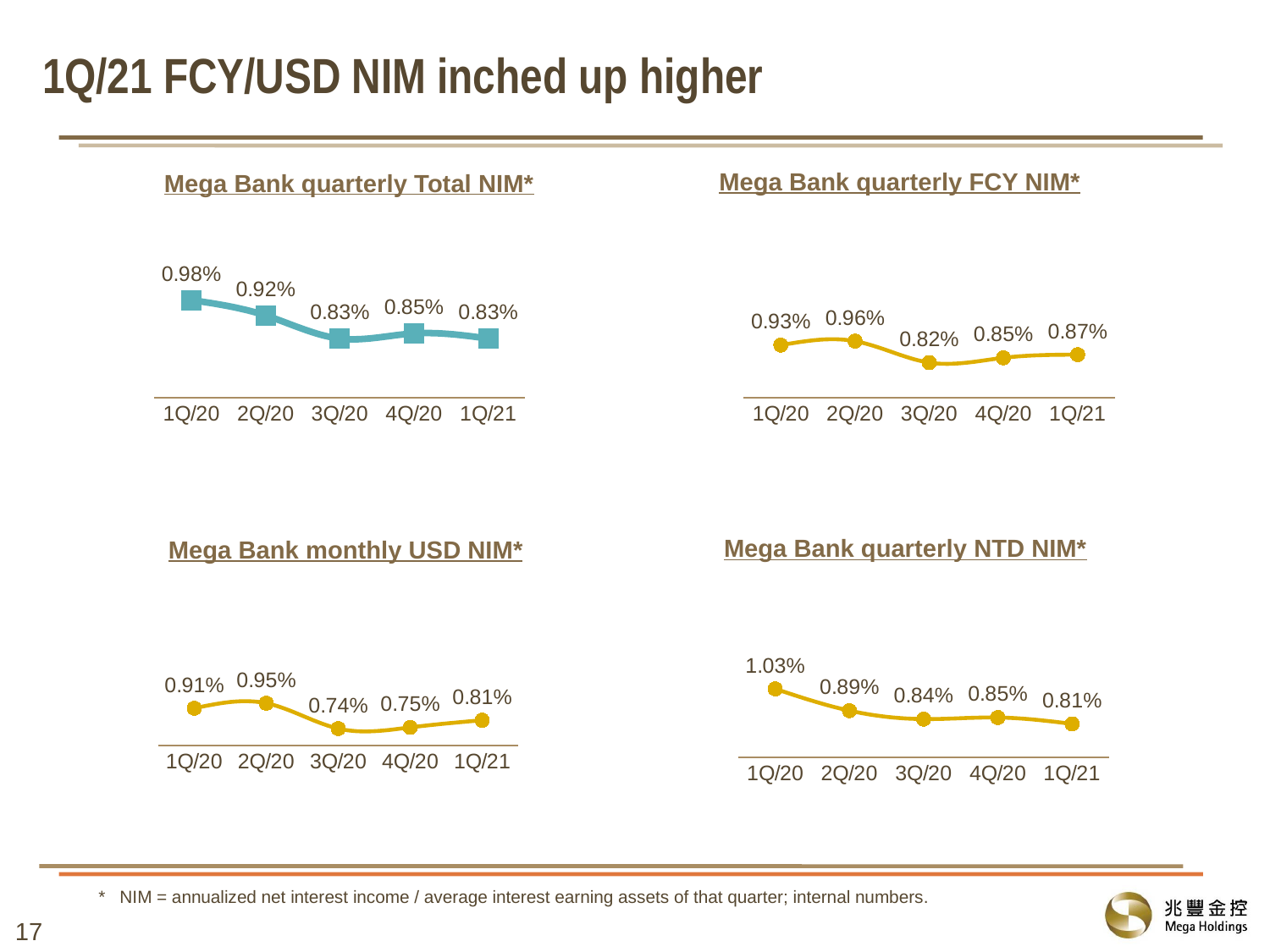

1Q/21 FCY/USD NIM inched up higher
Mega Bank quarterly FCY NIM*
Mega Bank quarterly Total NIM*

### Chart

| Category | Mega Bank Interest Spread | 中部 |
|---|---|---|
| 1Q/20 | 0.0098 | None |
| 2Q/20 | 0.0092 | None |
| 3Q/20 | 0.0083 | None |
| 4Q/20 | 0.0085 | None |
| 1Q/21 | 0.0083 | None |

### Chart

| Category | Mega Bank Interest Spread | 中部 |
|---|---|---|
| 1Q/20 | 0.0093 | None |
| 2Q/20 | 0.00955 | None |
| 3Q/20 | 0.0082 | None |
| 4Q/20 | 0.0085 | None |
| 1Q/21 | 0.0087 | None |
Mega Bank quarterly NTD NIM*
Mega Bank monthly USD NIM*

### Chart

| Category | Mega Bank Interest Spread |  |
|---|---|---|
| 1Q/20 | 0.0091 | None |
| 2Q/20 | 0.00952 | None |
| 3Q/20 | 0.0074 | None |
| 4Q/20 | 0.0075 | None |
| 1Q/21 | 0.0081 | None |

### Chart

| Category | Mega Bank Interest Spread | 中部 |
|---|---|---|
| 1Q/20 | 0.0103 | None |
| 2Q/20 | 0.00893 | None |
| 3Q/20 | 0.0084 | None |
| 4Q/20 | 0.0085 | None |
| 1Q/21 | 0.0081 | None |
*   NIM = annualized net interest income / average interest earning assets of that quarter; internal numbers.